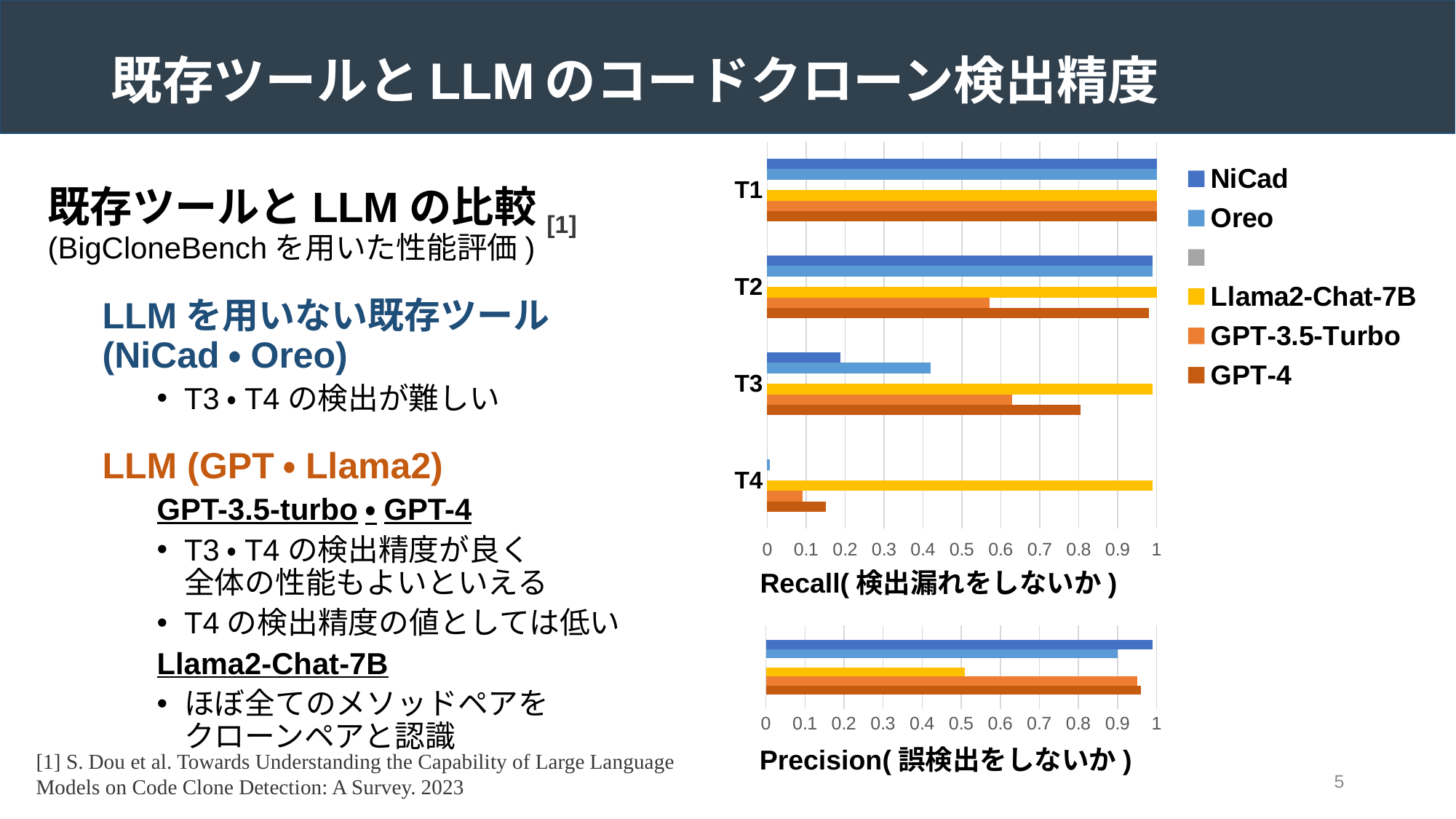

# 既存ツールとLLMのコードクローン検出精度

### Chart

| Category | GPT-4 | GPT-3.5-Turbo | Llama2-Chat-7B |    | Oreo | NiCad |
|---|---|---|---|---|---|---|
| T4 | 0.15 | 0.09 | 0.99 | None | 0.007 | 0.0 |
| T3 | 0.805 | 0.629 | 0.99 | None | 0.4188 | 0.188 |
| T2 | 0.98 | 0.57 | 1.0 | None | 0.99 | 0.99 |
| T1 | 1.0 | 1.0 | 1.0 | None | 1.0 | 1.0 |
既存ツールとLLMの比較[1]
(BigCloneBenchを用いた性能評価)

LLMを用いない既存ツール (NiCad・Oreo)
T3・T4の検出が難しい

LLM (GPT・Llama2)
GPT-3.5-turbo・GPT-4
T3・T4の検出精度が良く
全体の性能もよいといえる
T4の検出精度の値としては低い
Llama2-Chat-7B
ほぼ全てのメソッドペアを
クローンペアと認識
Recall(検出漏れをしないか)

### Chart

| Category | GPT-4 | GPT-3.5-Turbo | LLaMA2-Chat-7B |    | Oreo | NiCad |
|---|---|---|---|---|---|---|
| Precision | 0.96 | 0.95 | 0.51 | None | 0.9 | 0.99 |
Precision(誤検出をしないか)
[1] S. Dou et al. Towards Understanding the Capability of Large Language Models on Code Clone Detection: A Survey. 2023
5